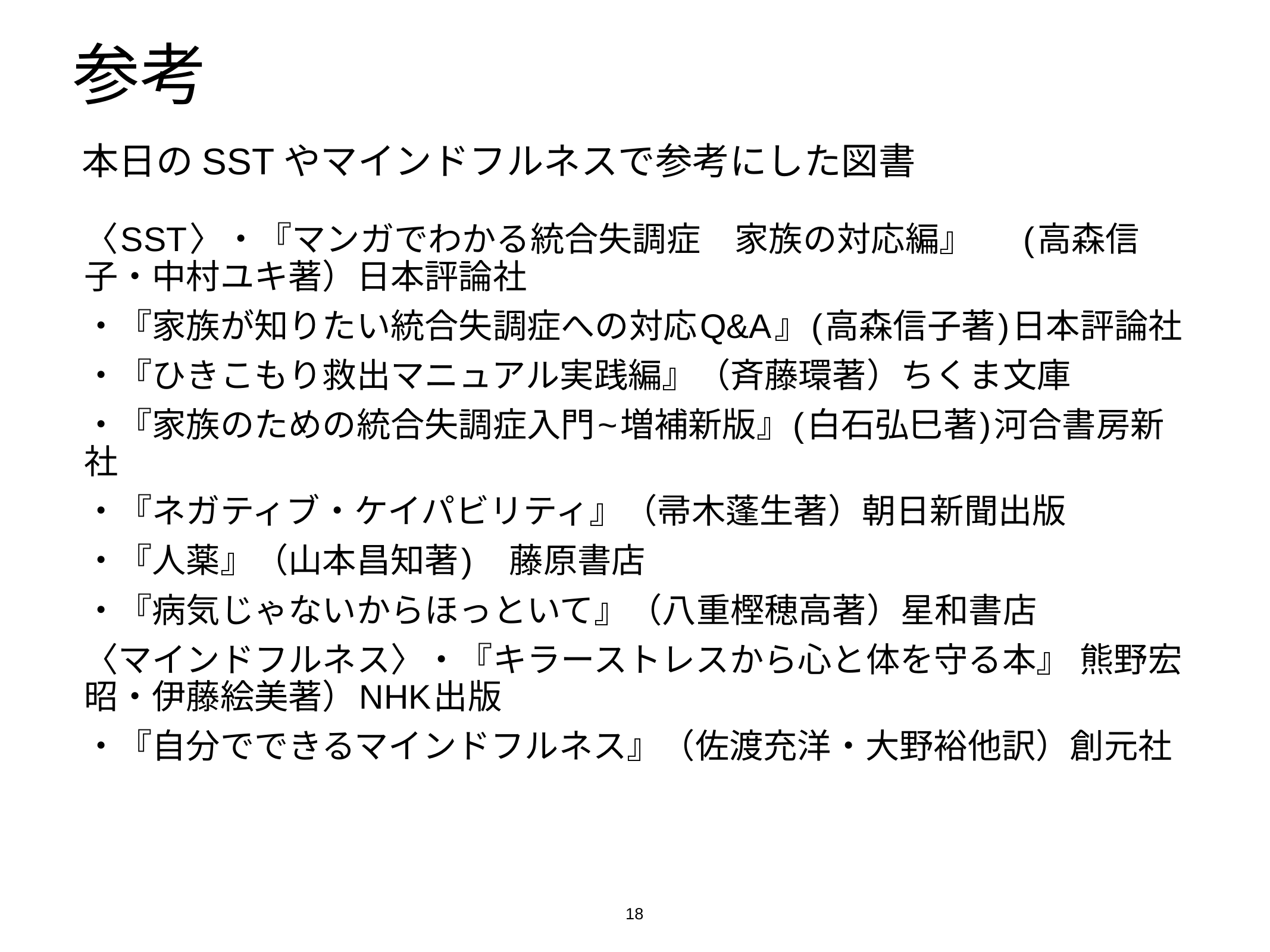

# 参考
本日のSSTやマインドフルネスで参考にした図書
〈SST〉・『マンガでわかる統合失調症　家族の対応編』     (高森信子・中村ユキ著）日本評論社
・『家族が知りたい統合失調症への対応Q&A』(高森信子著)日本評論社
・『ひきこもり救出マニュアル実践編』（斉藤環著）ちくま文庫
・『家族のための統合失調症入門~増補新版』(白石弘巳著)河合書房新社
・『ネガティブ・ケイパビリティ』（帚木蓬生著）朝日新聞出版
・『人薬』（山本昌知著)　藤原書店
・『病気じゃないからほっといて』（八重樫穂高著）星和書店
〈マインドフルネス〉・『キラーストレスから心と体を守る本』 熊野宏昭・伊藤絵美著）NHK出版
・『自分でできるマインドフルネス』（佐渡充洋・大野裕他訳）創元社

18